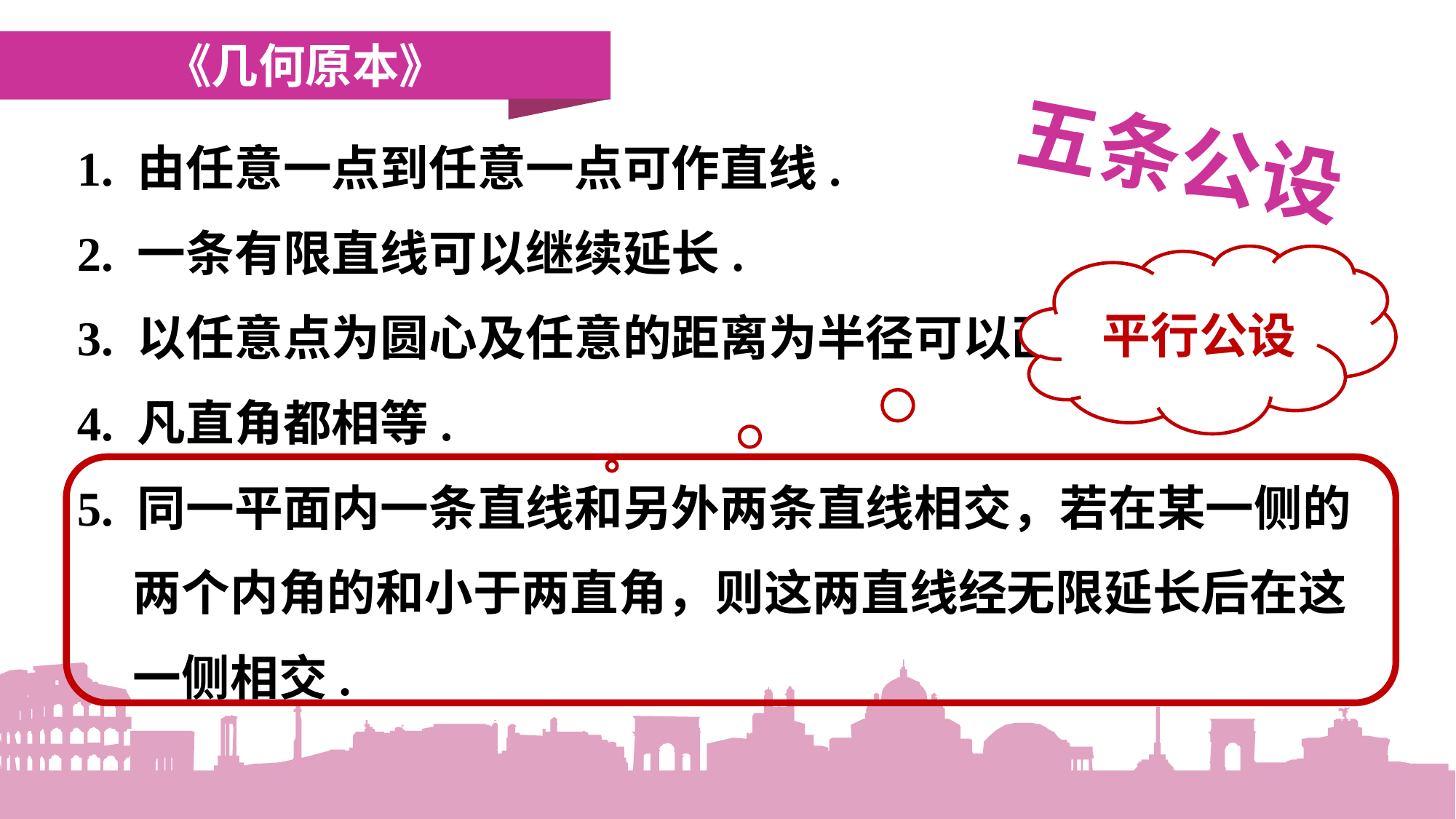

《几何原本》

五条公设
1. 由任意一点到任意一点可作直线.
2. 一条有限直线可以继续延长.
3. 以任意点为圆心及任意的距离为半径可以画圆.
4. 凡直角都相等.
5. 同一平面内一条直线和另外两条直线相交，若在某一侧的
    两个内角的和小于两直角，则这两直线经无限延长后在这
    一侧相交.

平行公设